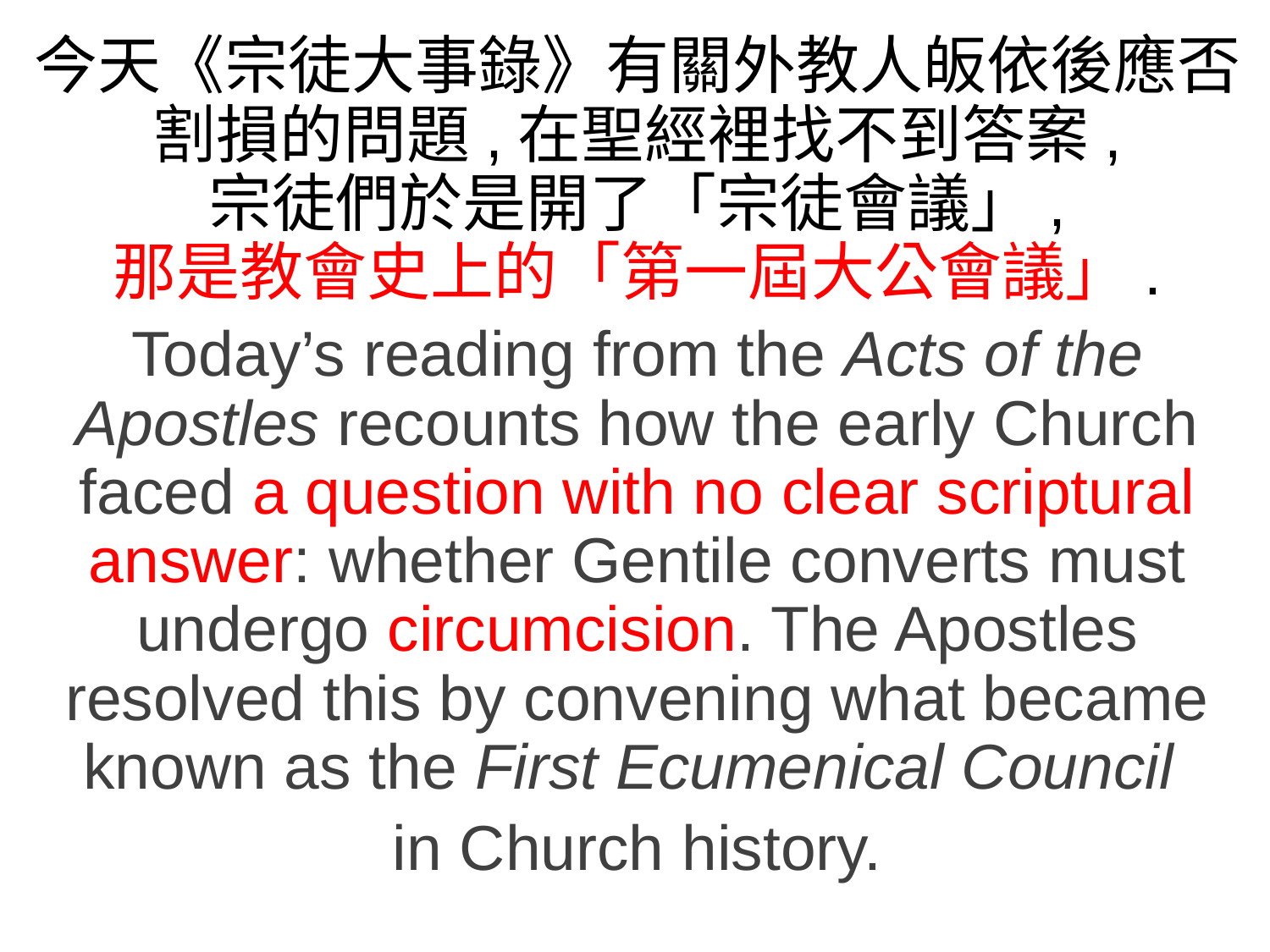

今天《宗徒大事錄》有關外教人皈依後應否割損的問題,在聖經裡找不到答案,
宗徒們於是開了「宗徒會議」,
那是教會史上的「第一屆大公會議」.
Today’s reading from the Acts of the Apostles recounts how the early Church faced a question with no clear scriptural answer: whether Gentile converts must undergo circumcision. The Apostles resolved this by convening what became known as the First Ecumenical Council
in Church history.